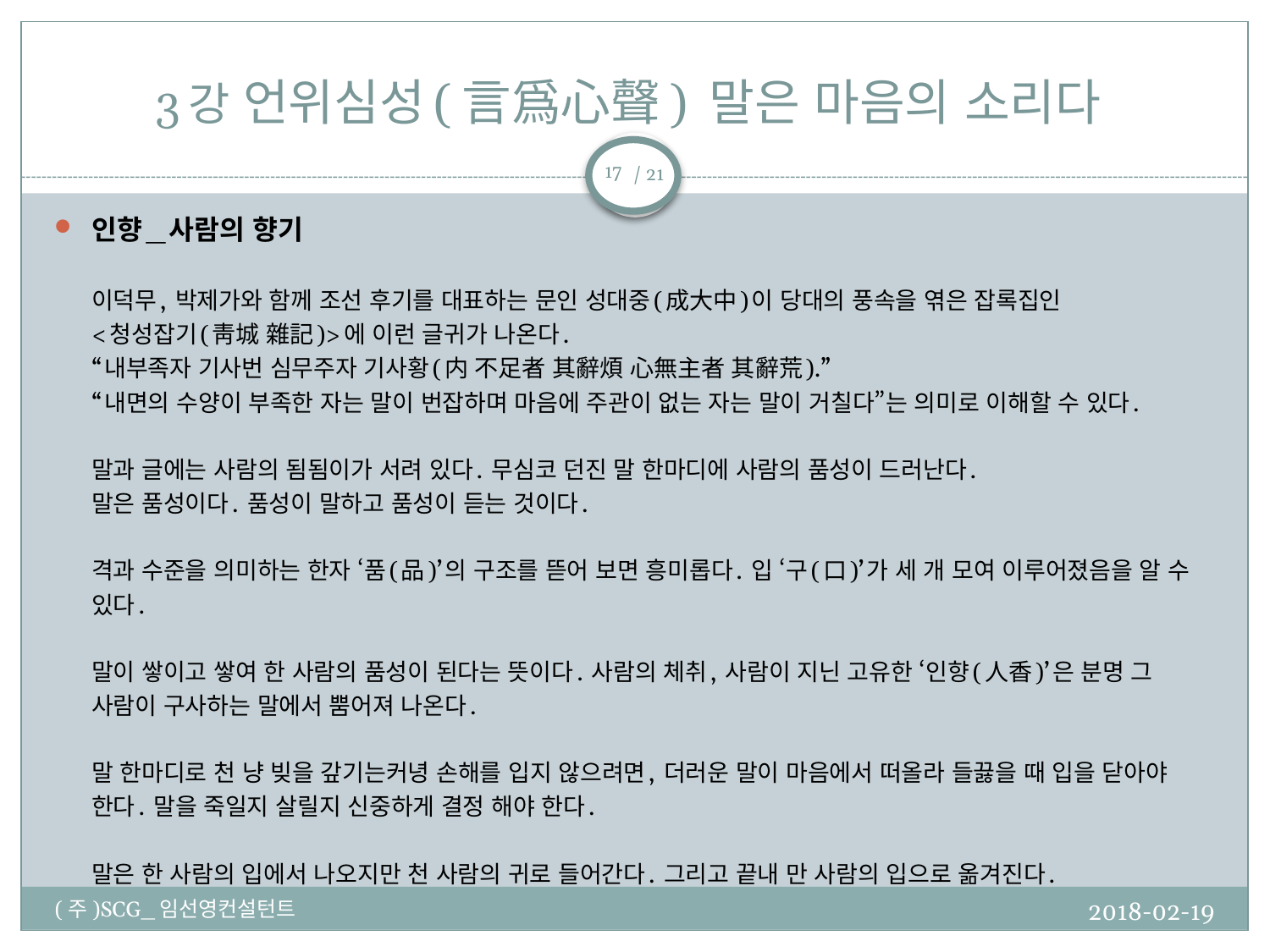

# 3강 언위심성(言爲心聲) 말은 마음의 소리다
17
인향_사람의 향기

이덕무, 박제가와 함께 조선 후기를 대표하는 문인 성대중(成大中)이 당대의 풍속을 엮은 잡록집인
<청성잡기(靑城 雜記)>에 이런 글귀가 나온다.
“내부족자 기사번 심무주자 기사황(内 不足者 其辭煩 心無主者 其辭荒).”
“내면의 수양이 부족한 자는 말이 번잡하며 마음에 주관이 없는 자는 말이 거칠다”는 의미로 이해할 수 있다.

말과 글에는 사람의 됨됨이가 서려 있다. 무심코 던진 말 한마디에 사람의 품성이 드러난다.
말은 품성이다. 품성이 말하고 품성이 듣는 것이다.

격과 수준을 의미하는 한자 ‘품(品)’의 구조를 뜯어 보면 흥미롭다. 입 ‘구(口)’가 세 개 모여 이루어졌음을 알 수 있다.

말이 쌓이고 쌓여 한 사람의 품성이 된다는 뜻이다. 사람의 체취, 사람이 지닌 고유한 ‘인향(人香)’은 분명 그 사람이 구사하는 말에서 뿜어져 나온다.

말 한마디로 천 냥 빚을 갚기는커녕 손해를 입지 않으려면, 더러운 말이 마음에서 떠올라 들끓을 때 입을 닫아야 한다. 말을 죽일지 살릴지 신중하게 결정 해야 한다.

말은 한 사람의 입에서 나오지만 천 사람의 귀로 들어간다. 그리고 끝내 만 사람의 입으로 옮겨진다.
2018-02-19
(주)SCG_임선영컨설턴트